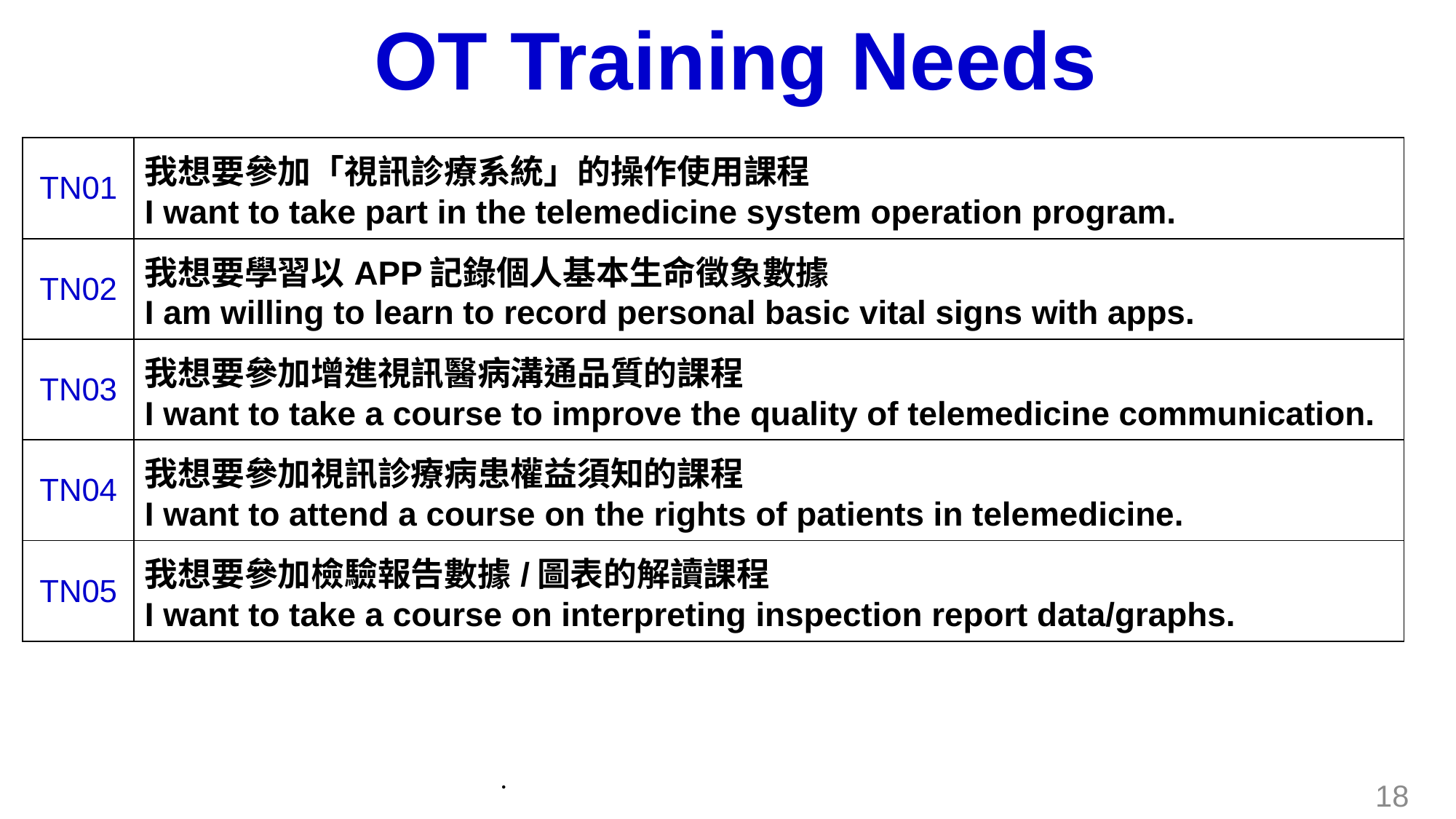

# OT Training Needs
| TN01 | 我想要參加「視訊診療系統」的操作使用課程 I want to take part in the telemedicine system operation program. |
| --- | --- |
| TN02 | 我想要學習以APP記錄個人基本生命徵象數據 I am willing to learn to record personal basic vital signs with apps. |
| TN03 | 我想要參加增進視訊醫病溝通品質的課程 I want to take a course to improve the quality of telemedicine communication. |
| TN04 | 我想要參加視訊診療病患權益須知的課程 I want to attend a course on the rights of patients in telemedicine. |
| TN05 | 我想要參加檢驗報告數據/圖表的解讀課程 I want to take a course on interpreting inspection report data/graphs. |
.
18